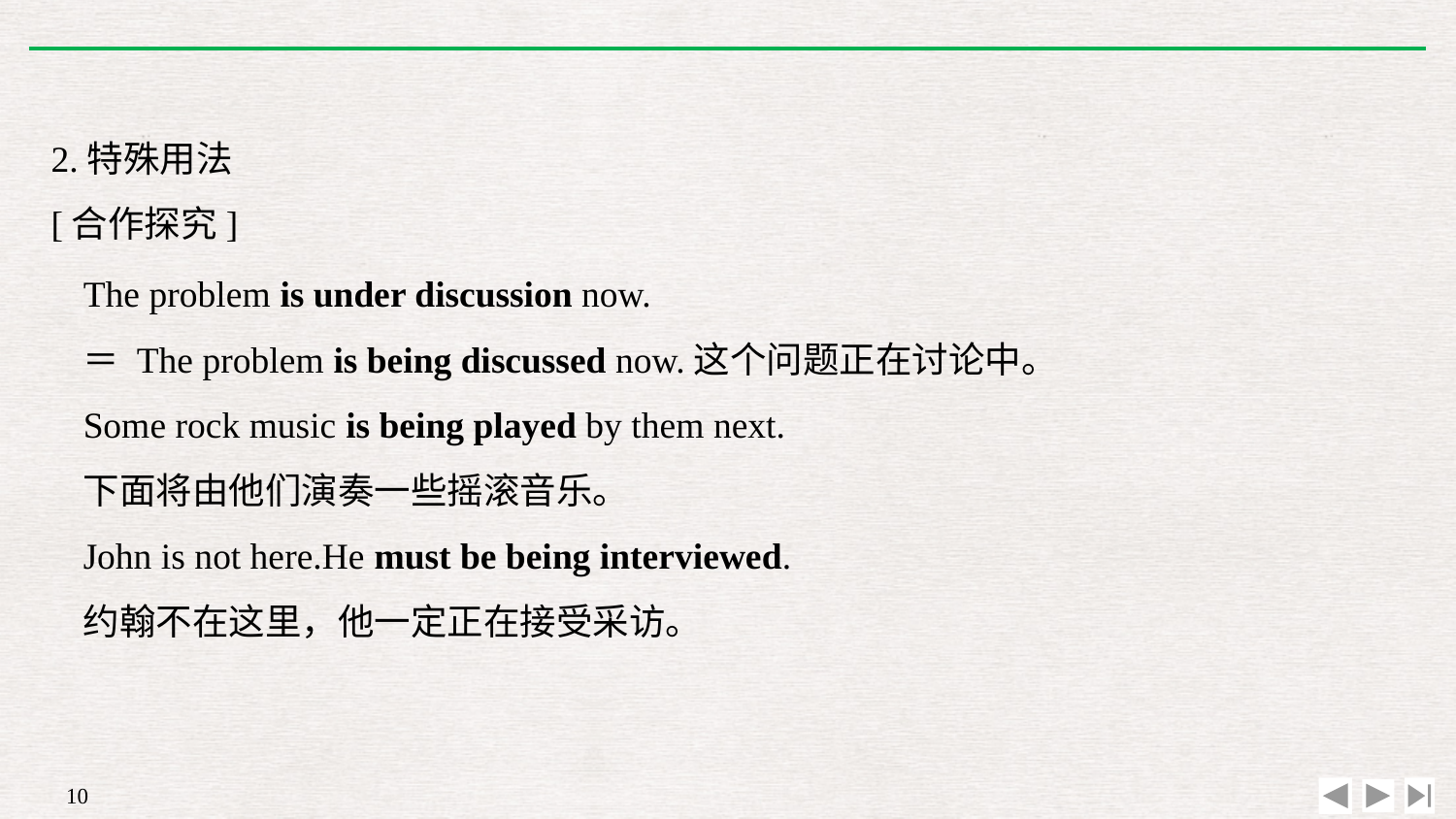

2.特殊用法
[合作探究]
The problem is under discussion now.
＝ The problem is being discussed now.这个问题正在讨论中。
Some rock music is being played by them next.
下面将由他们演奏一些摇滚音乐。
John is not here.He must be being interviewed.
约翰不在这里，他一定正在接受采访。